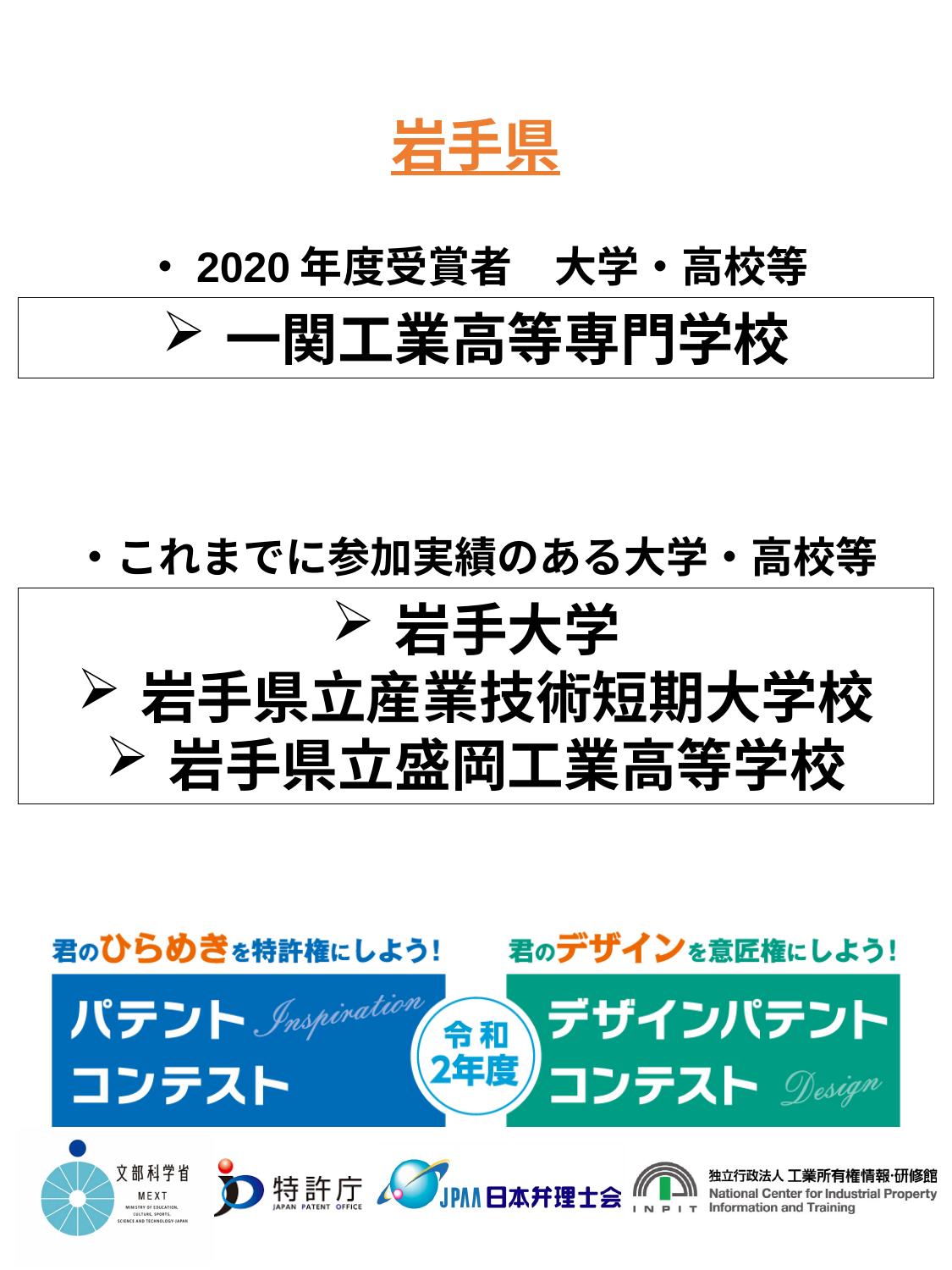

岩手県
・2020年度受賞者　大学・高校等
一関工業高等専門学校
・これまでに参加実績のある大学・高校等
岩手大学
岩手県立産業技術短期大学校
岩手県立盛岡工業高等学校